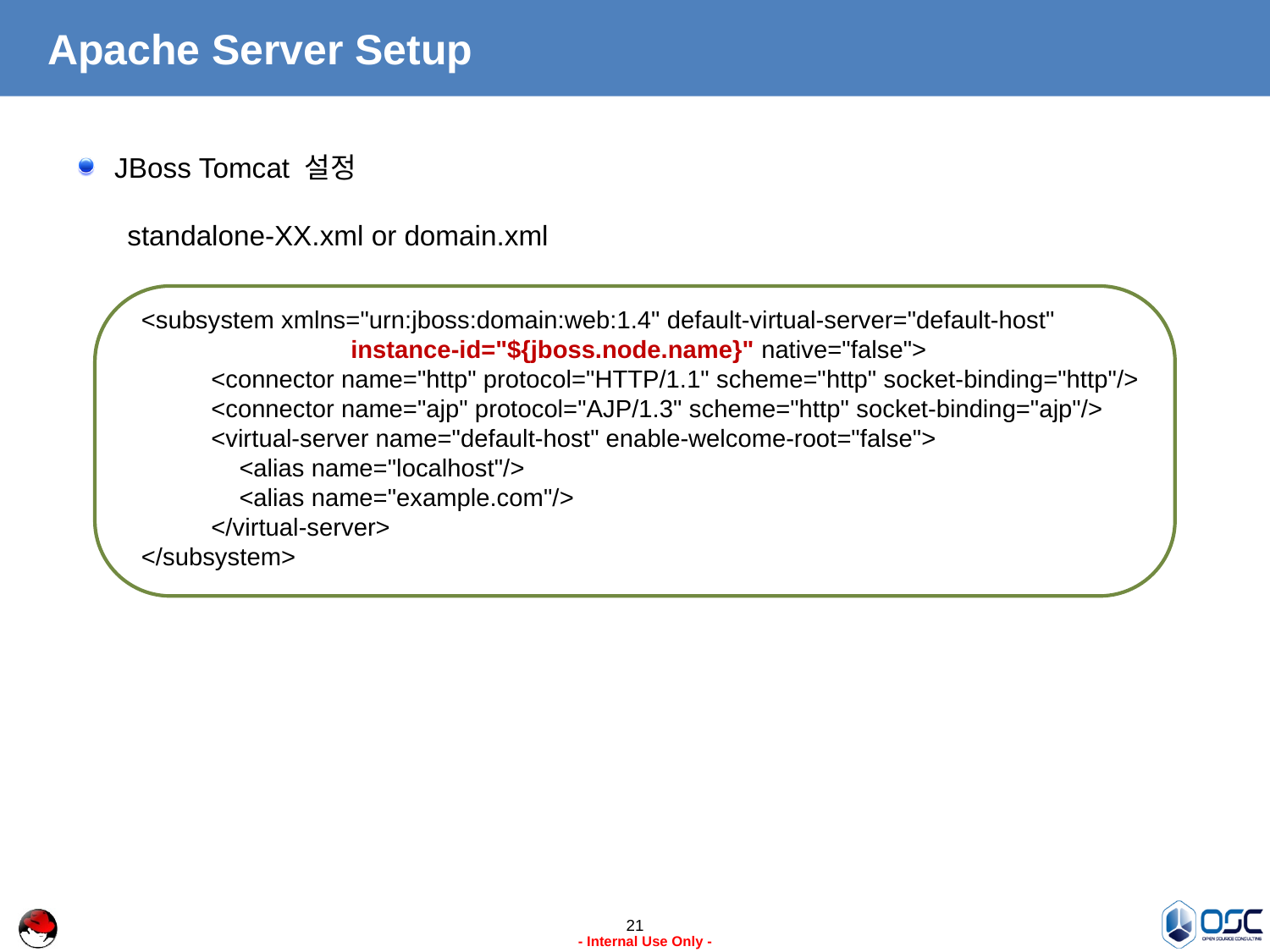

# Apache Server Setup
JBoss Tomcat 설정
standalone-XX.xml or domain.xml

  <subsystem xmlns="urn:jboss:domain:web:1.4" default-virtual-server="default-host"
                                instance-id="${jboss.node.name}" native="false">
            <connector name="http" protocol="HTTP/1.1" scheme="http" socket-binding="http"/>
            <connector name="ajp" protocol="AJP/1.3" scheme="http" socket-binding="ajp"/>
            <virtual-server name="default-host" enable-welcome-root="false">
                <alias name="localhost"/>
                <alias name="example.com"/>
            </virtual-server>
  </subsystem>